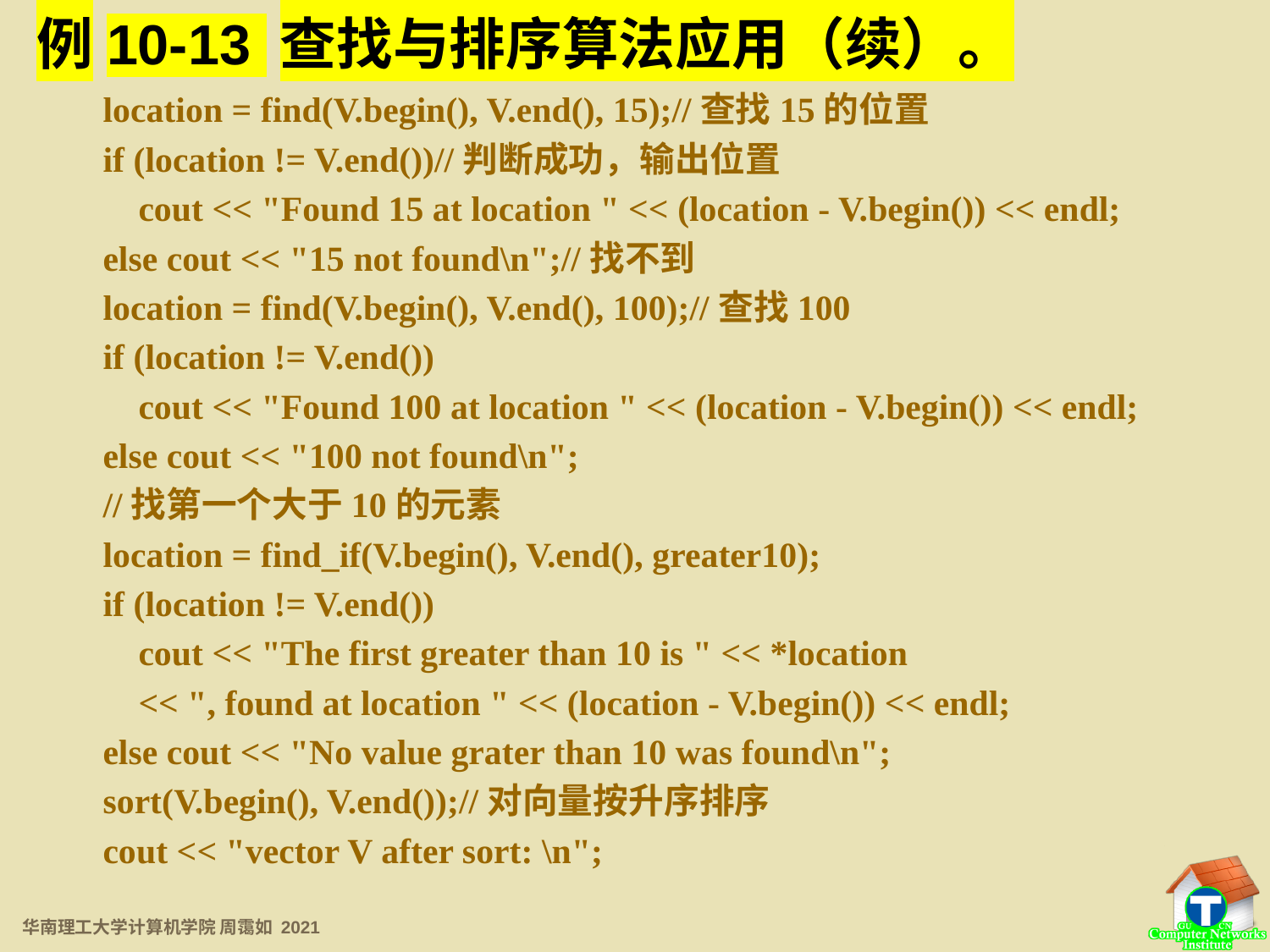

例10-13 查找与排序算法应用（续）。
    location = find(V.begin(), V.end(), 15);//查找15的位置
    if (location != V.end())//判断成功，输出位置
        cout << "Found 15 at location " << (location - V.begin()) << endl;
    else cout << "15 not found\n";//找不到
    location = find(V.begin(), V.end(), 100);//查找100
    if (location != V.end())
        cout << "Found 100 at location " << (location - V.begin()) << endl;
    else cout << "100 not found\n";
    //找第一个大于10的元素
    location = find_if(V.begin(), V.end(), greater10);
    if (location != V.end())
        cout << "The first greater than 10 is " << *location
        << ", found at location " << (location - V.begin()) << endl;
    else cout << "No value grater than 10 was found\n";
    sort(V.begin(), V.end());//对向量按升序排序
    cout << "vector V after sort: \n";